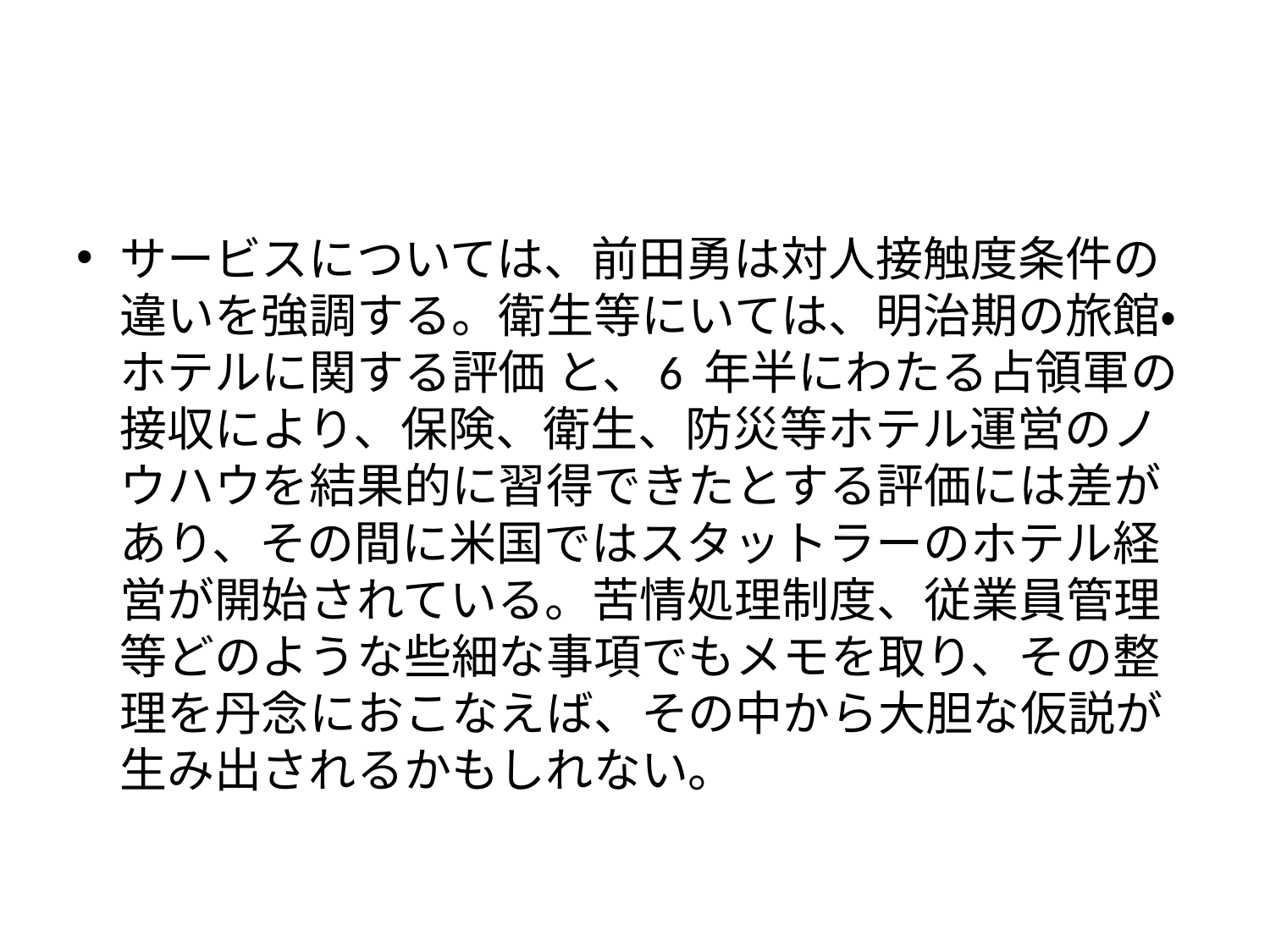

#
サービスについては、前田勇は対人接触度条件の違いを強調する。衛生等にいては、明治期の旅館・ホテルに関する評価 と、6 年半にわたる占領軍の接収により、保険、衛生、防災等ホテル運営のノウハウを結果的に習得できたとする評価には差があり、その間に米国ではスタットラーのホテル経営が開始されている。苦情処理制度、従業員管理等どのような些細な事項でもメモを取り、その整理を丹念におこなえば、その中から大胆な仮説が生み出されるかもしれない。